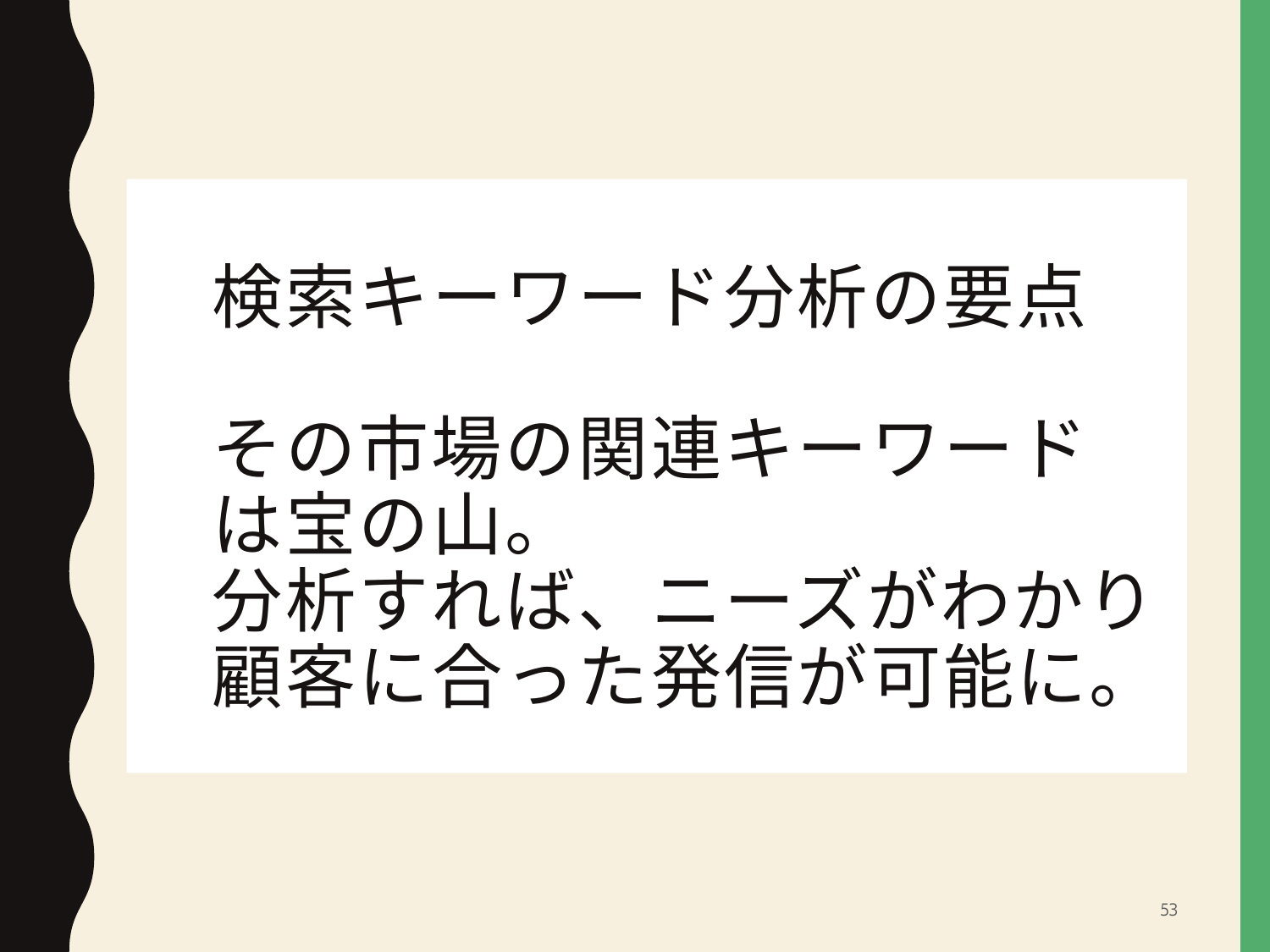

# 検索キーワード分析の要点 　その市場の関連キーワード 　は宝の山。 　分析すれば、ニーズがわかり 　顧客に合った発信が可能に。
53